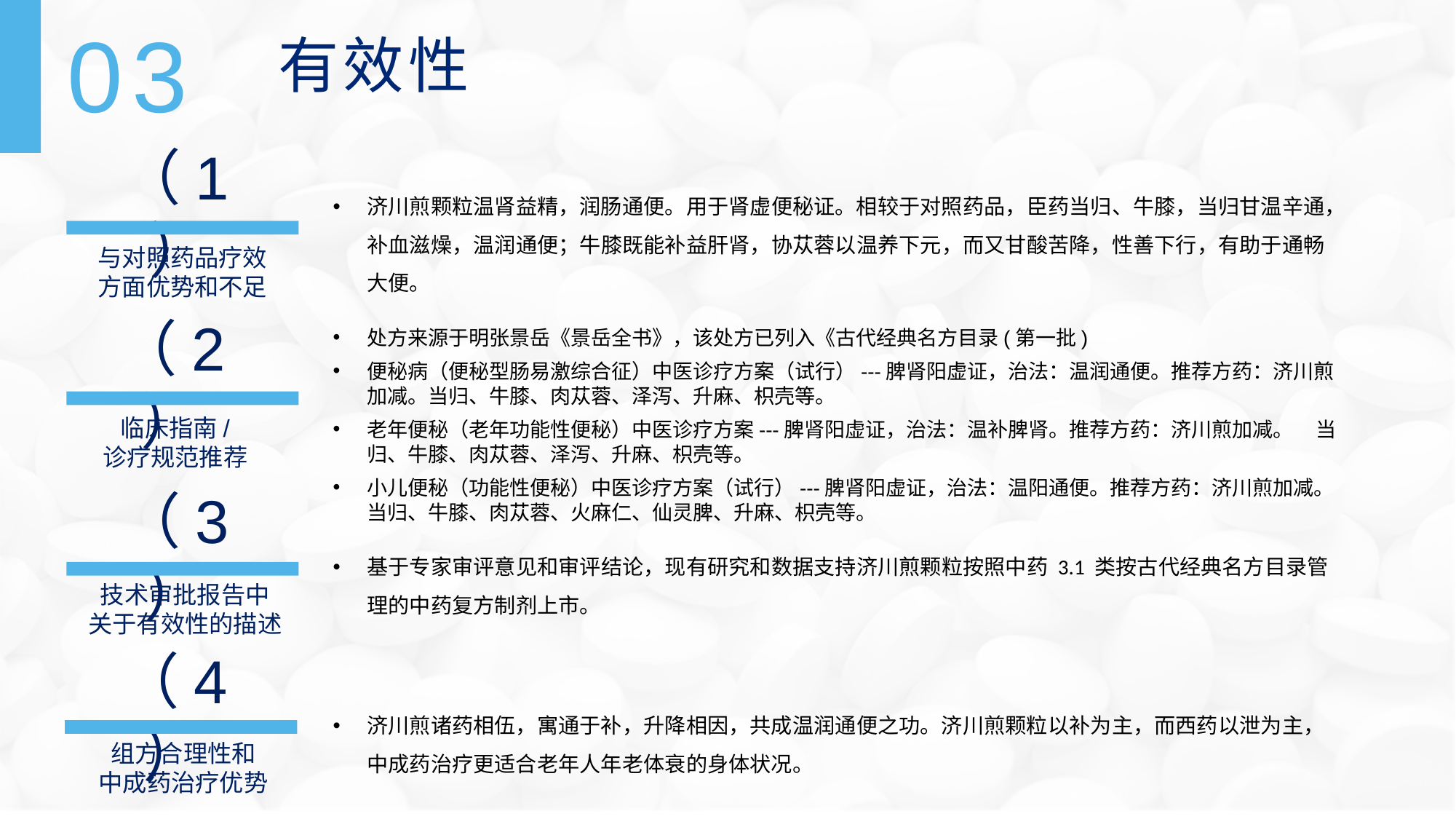

03
有效性
（1）
济川煎颗粒温肾益精，润肠通便。用于肾虚便秘证。相较于对照药品，臣药当归、牛膝，当归甘温辛通，补血滋燥，温润通便；牛膝既能补益肝肾，协苁蓉以温养下元，而又甘酸苦降，性善下行，有助于通畅大便。

与对照药品疗效
方面优势和不足
（2）
处方来源于明张景岳《景岳全书》，该处方已列入《古代经典名方目录(第一批)
便秘病（便秘型肠易激综合征）中医诊疗方案（试行）---脾肾阳虚证，治法：温润通便。推荐方药：济川煎加减。当归、牛膝、肉苁蓉、泽泻、升麻、枳壳等。
老年便秘（老年功能性便秘）中医诊疗方案---脾肾阳虚证，治法：温补脾肾。推荐方药：济川煎加减。     当归、牛膝、肉苁蓉、泽泻、升麻、枳壳等。
小儿便秘（功能性便秘）中医诊疗方案（试行）---脾肾阳虚证，治法：温阳通便。推荐方药：济川煎加减。 当归、牛膝、肉苁蓉、火麻仁、仙灵脾、升麻、枳壳等。

临床指南/
诊疗规范推荐
（3）
基于专家审评意见和审评结论，现有研究和数据支持济川煎颗粒按照中药 3.1 类按古代经典名方目录管理的中药复方制剂上市。

技术审批报告中
关于有效性的描述
（4）
济川煎诸药相伍，寓通于补，升降相因，共成温润通便之功。济川煎颗粒以补为主，而西药以泄为主，中成药治疗更适合老年人年老体衰的身体状况。

组方合理性和
中成药治疗优势